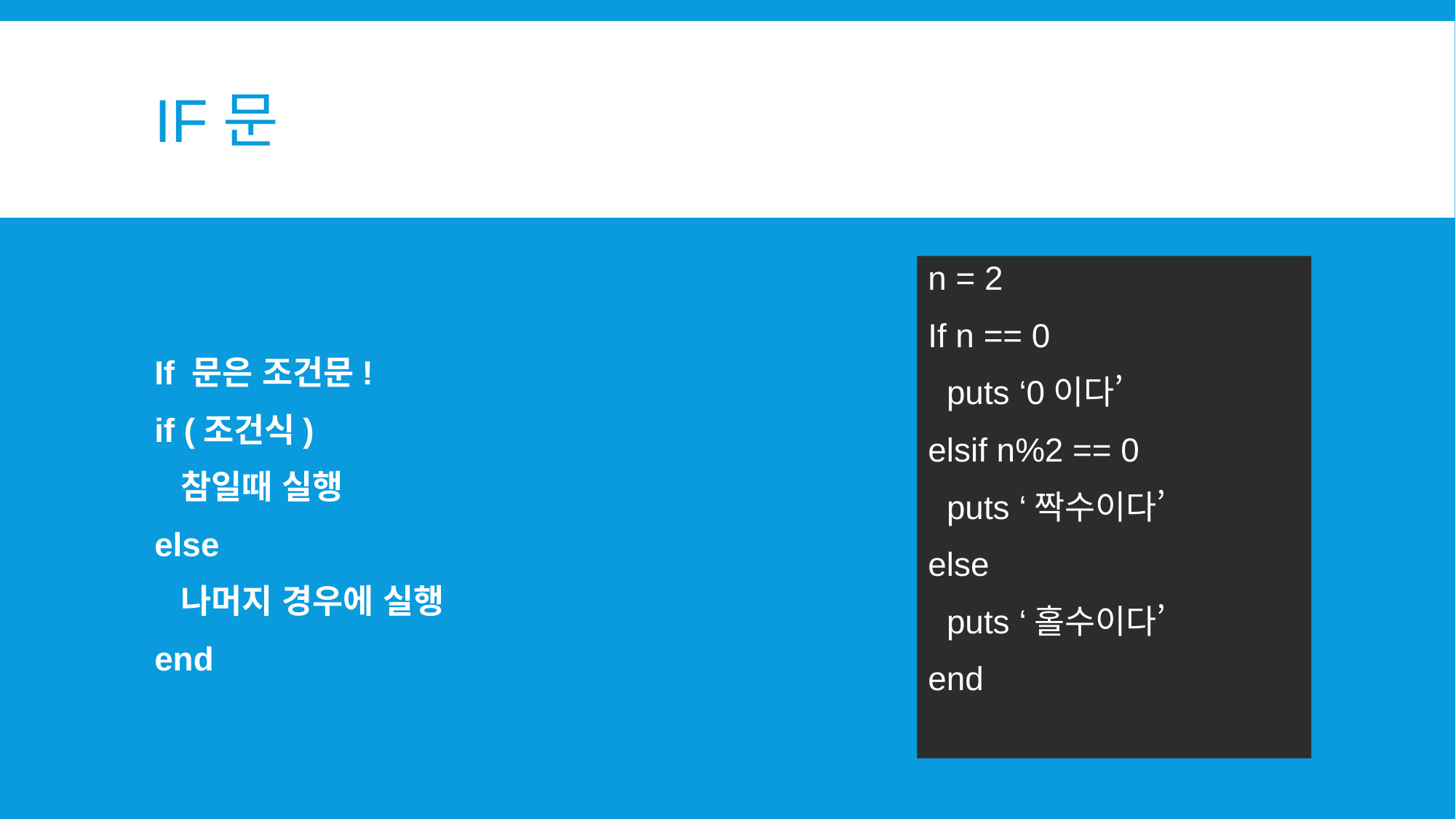

# if문
n = 2
If n == 0
  puts ‘0이다’
elsif n%2 == 0
  puts ‘짝수이다’
else
  puts ‘홀수이다’
end
If 문은 조건문!
if (조건식)
  참일때 실행
else
  나머지 경우에 실행
end